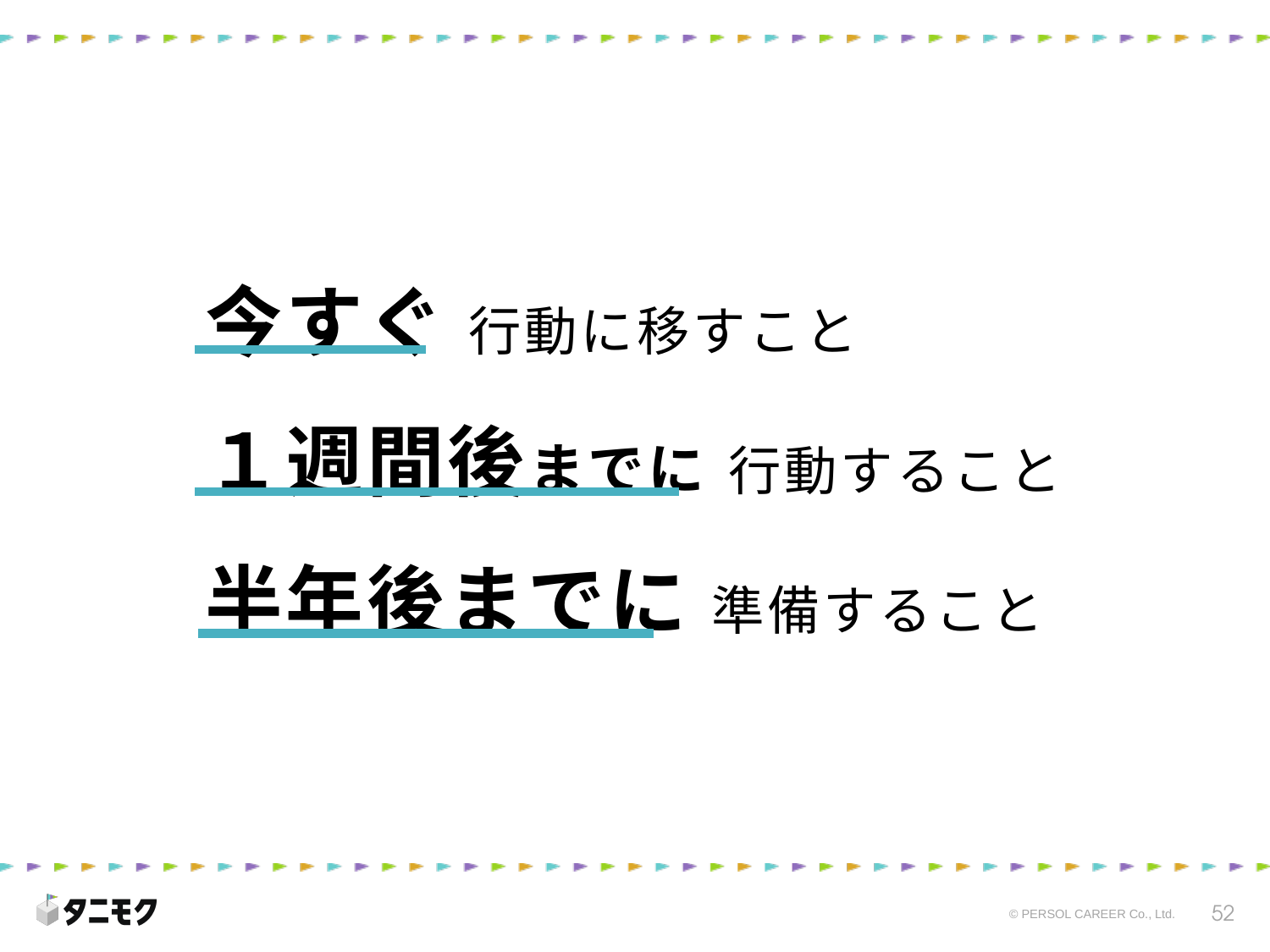

今すぐ 行動に移すこと
１週間後までに 行動すること
半年後までに 準備すること

52